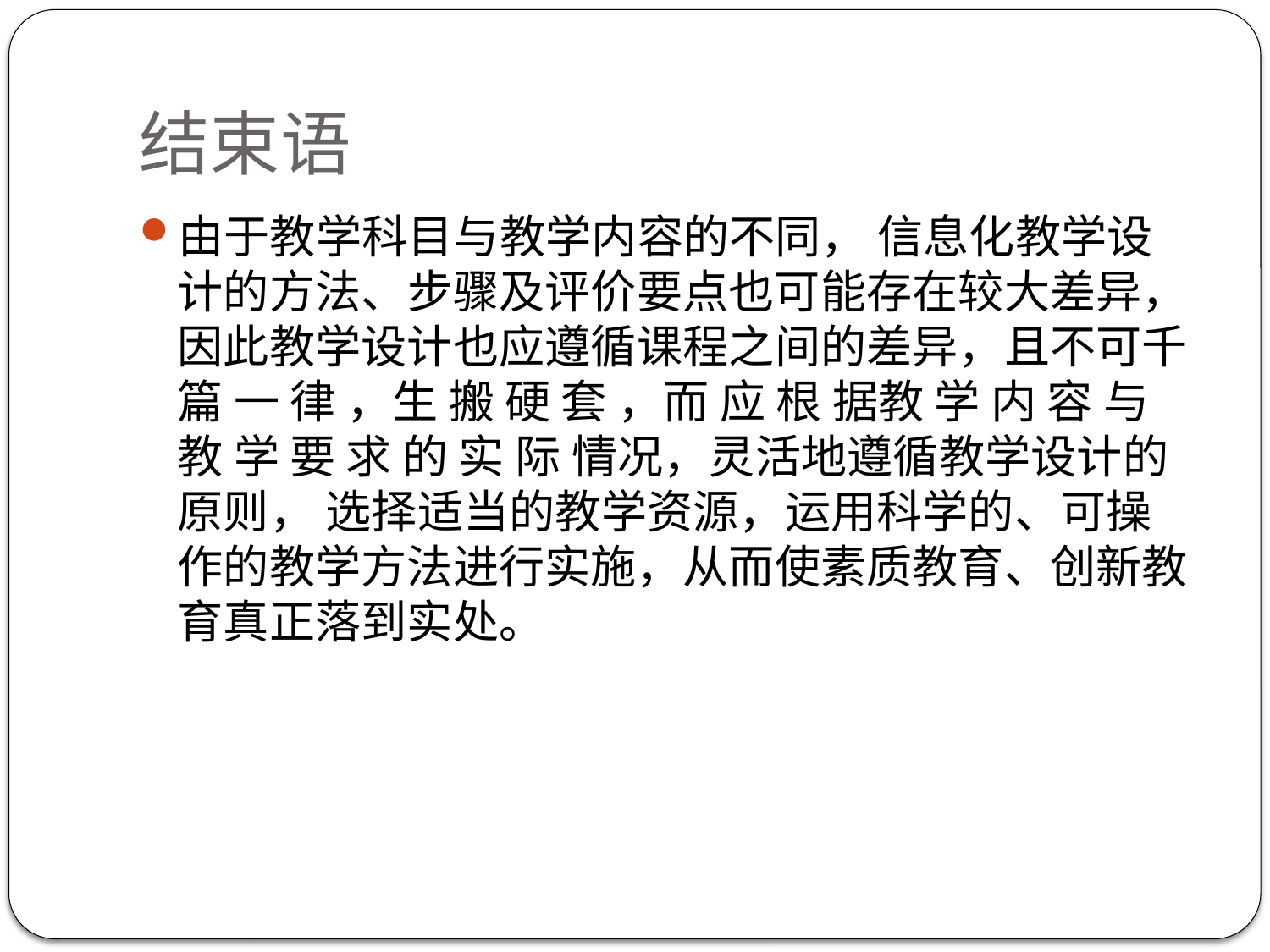

# 结束语
由于教学科目与教学内容的不同， 信息化教学设计的方法、步骤及评价要点也可能存在较大差异，因此教学设计也应遵循课程之间的差异，且不可千 篇 一 律 ，生 搬 硬 套 ，而 应 根 据教 学 内 容 与 教 学 要 求 的 实 际 情况，灵活地遵循教学设计的原则， 选择适当的教学资源，运用科学的、可操作的教学方法进行实施，从而使素质教育、创新教育真正落到实处。